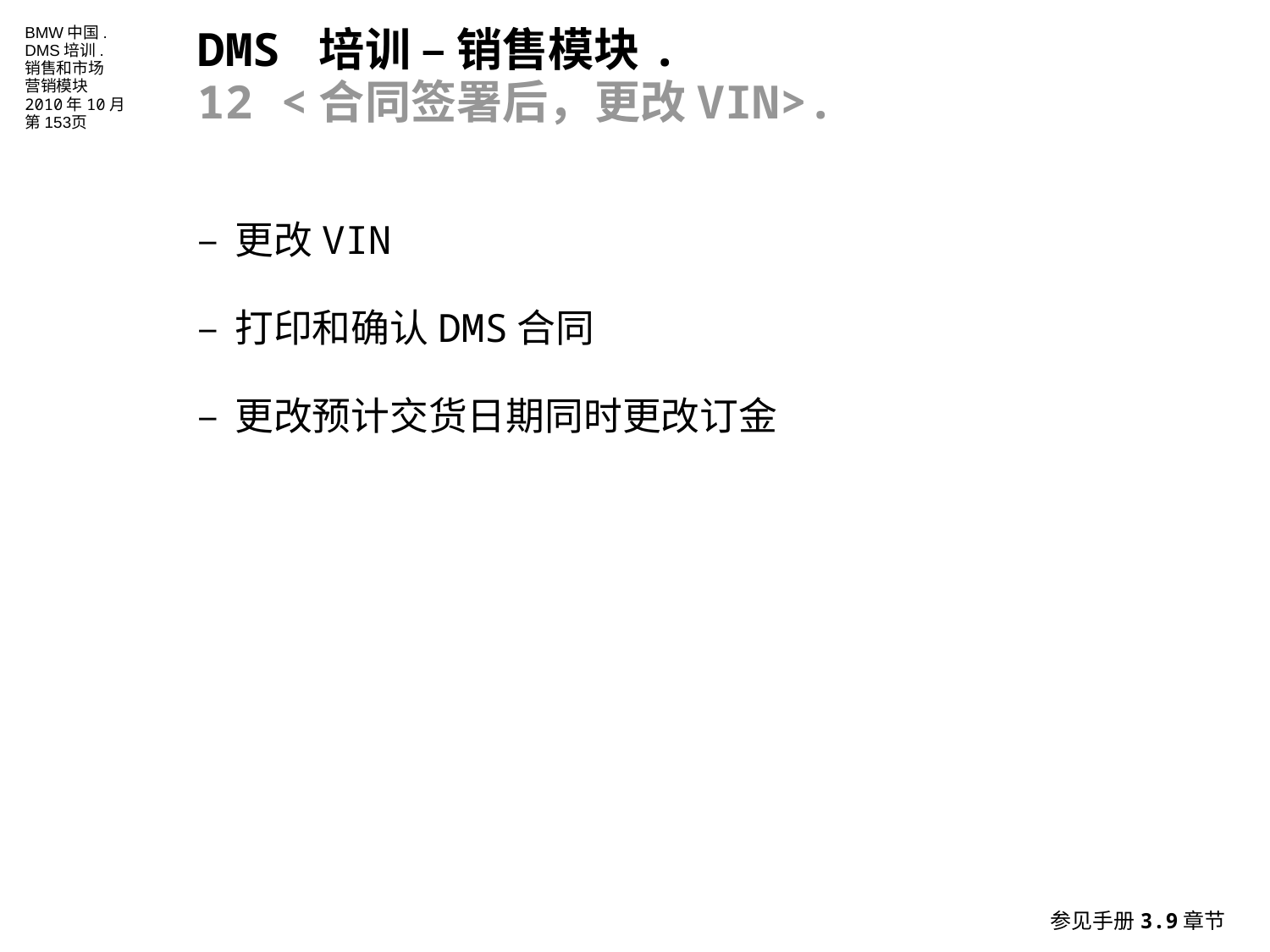

DMS 培训 – 销售模块.
12 <合同签署后，更改VIN>.
–	更改VIN

–	打印和确认DMS合同

–	更改预计交货日期同时更改订金

参见手册3.9章节